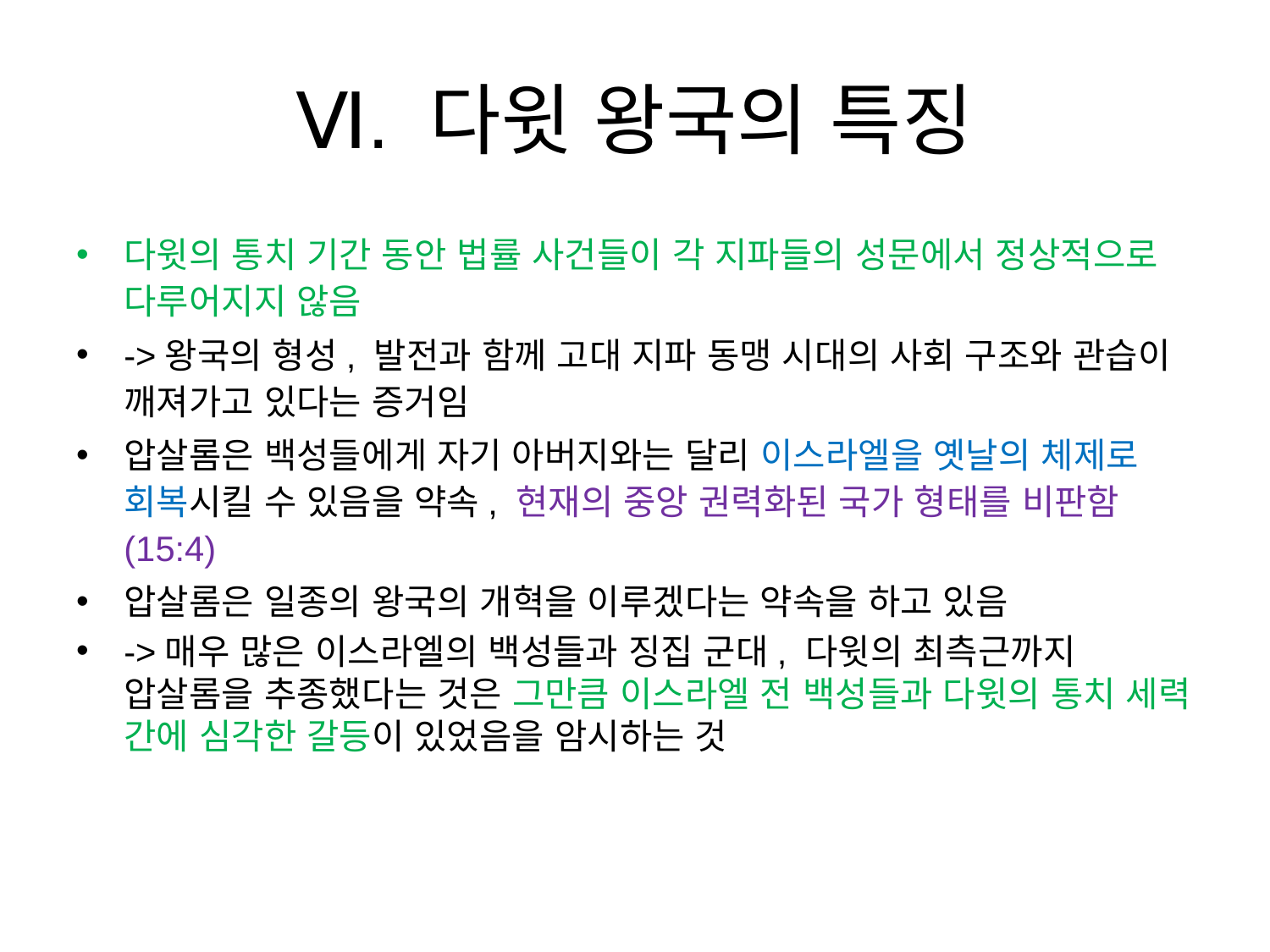

# Ⅵ. 다윗 왕국의 특징
다윗의 통치 기간 동안 법률 사건들이 각 지파들의 성문에서 정상적으로 다루어지지 않음
->왕국의 형성, 발전과 함께 고대 지파 동맹 시대의 사회 구조와 관습이 깨져가고 있다는 증거임
압살롬은 백성들에게 자기 아버지와는 달리 이스라엘을 옛날의 체제로 회복시킬 수 있음을 약속, 현재의 중앙 권력화된 국가 형태를 비판함(15:4)
압살롬은 일종의 왕국의 개혁을 이루겠다는 약속을 하고 있음
->매우 많은 이스라엘의 백성들과 징집 군대, 다윗의 최측근까지 압살롬을 추종했다는 것은 그만큼 이스라엘 전 백성들과 다윗의 통치 세력 간에 심각한 갈등이 있었음을 암시하는 것